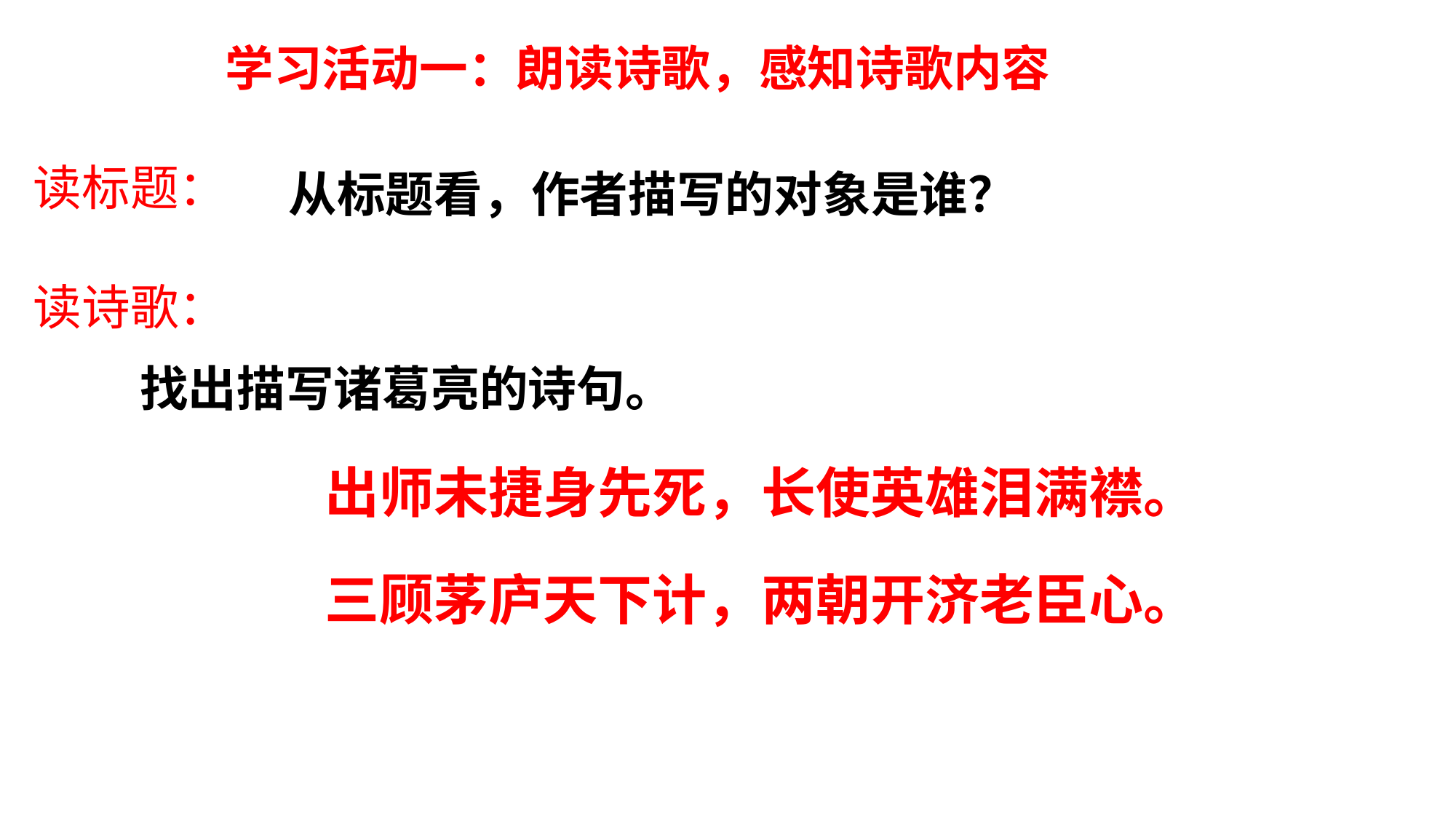

学习活动一：朗读诗歌，感知诗歌内容
从标题看，作者描写的对象是谁？
读标题：
读诗歌：
找出描写诸葛亮的诗句。
 出师未捷身先死，长使英雄泪满襟。
 三顾茅庐天下计，两朝开济老臣心。